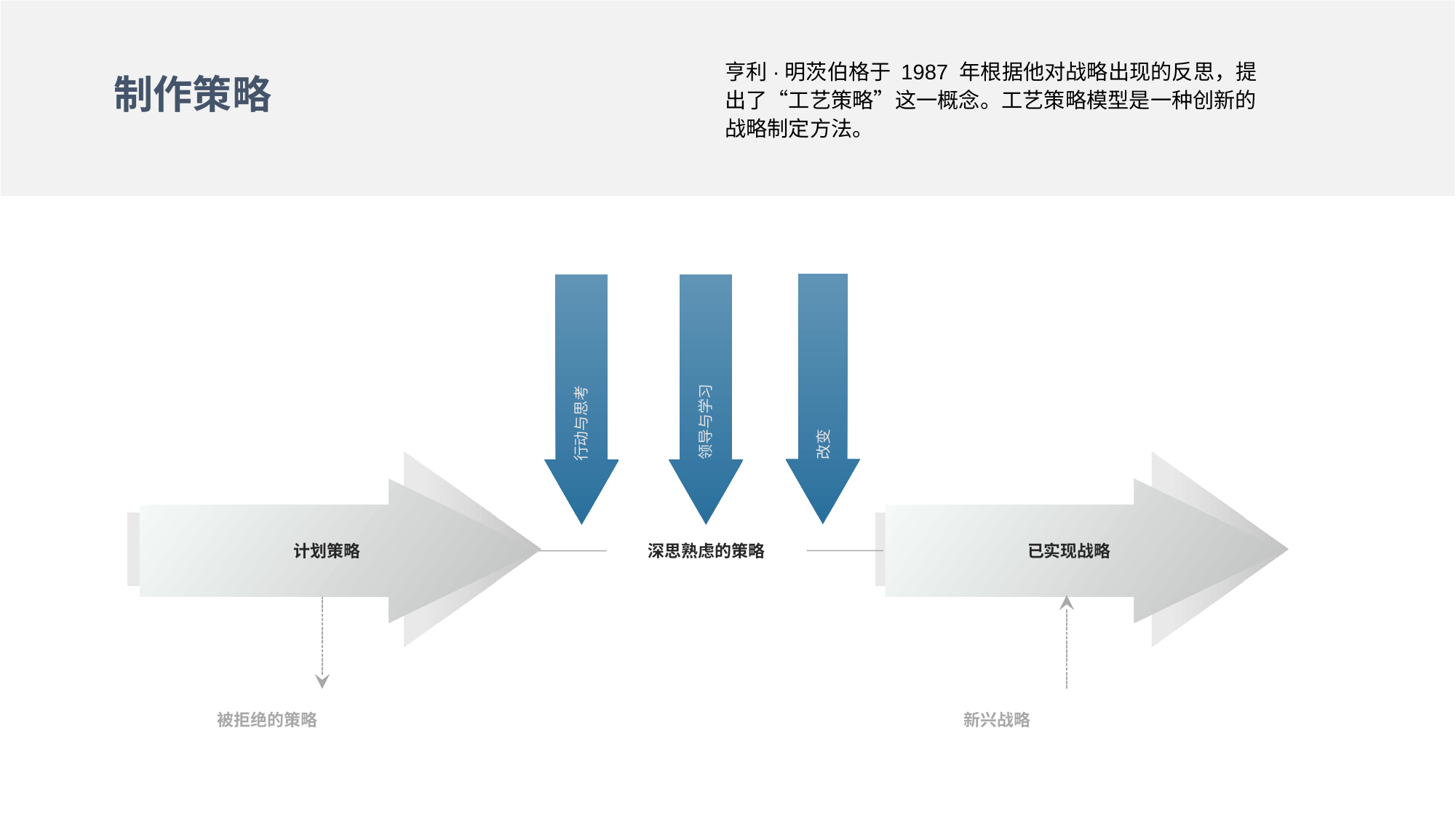

亨利·明茨伯格于 1987 年根据他对战略出现的反思，提出了“工艺策略”这一概念。工艺策略模型是一种创新的战略制定方法。
# 制作策略

改变

行动与思考

领导与学习

计划策略

已实现战略
深思熟虑的策略
新兴战略
被拒绝的策略